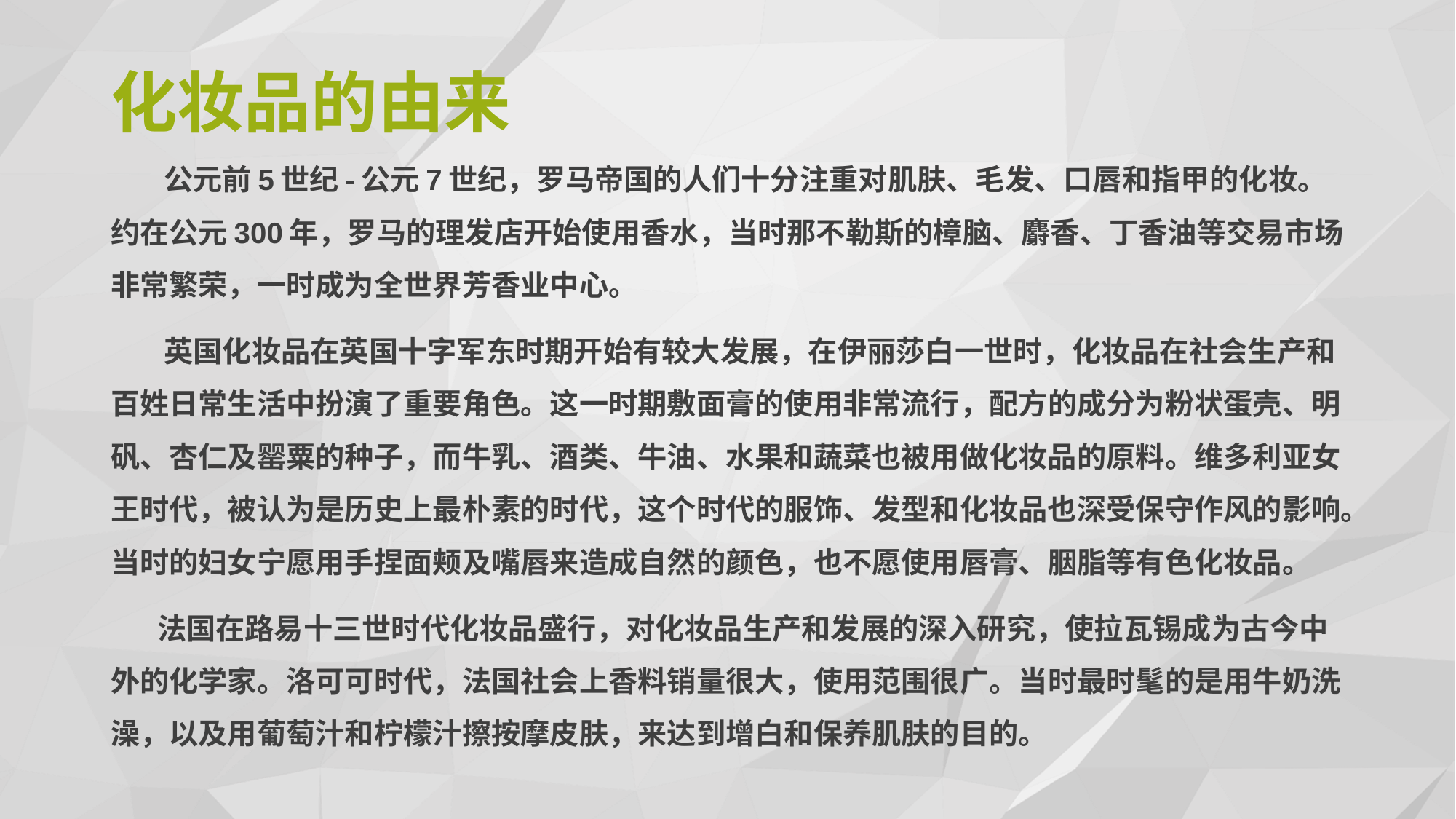

化妆品的由来
       公元前5世纪-公元7世纪，罗马帝国的人们十分注重对肌肤、毛发、口唇和指甲的化妆。约在公元300年，罗马的理发店开始使用香水，当时那不勒斯的樟脑、麝香、丁香油等交易市场非常繁荣，一时成为全世界芳香业中心。
       英国化妆品在英国十字军东时期开始有较大发展，在伊丽莎白一世时，化妆品在社会生产和百姓日常生活中扮演了重要角色。这一时期敷面膏的使用非常流行，配方的成分为粉状蛋壳、明矾、杏仁及罂粟的种子，而牛乳、酒类、牛油、水果和蔬菜也被用做化妆品的原料。维多利亚女王时代，被认为是历史上最朴素的时代，这个时代的服饰、发型和化妆品也深受保守作风的影响。当时的妇女宁愿用手捏面颊及嘴唇来造成自然的颜色，也不愿使用唇膏、胭脂等有色化妆品。
      法国在路易十三世时代化妆品盛行，对化妆品生产和发展的深入研究，使拉瓦锡成为古今中外的化学家。洛可可时代，法国社会上香料销量很大，使用范围很广。当时最时髦的是用牛奶洗澡，以及用葡萄汁和柠檬汁擦按摩皮肤，来达到增白和保养肌肤的目的。